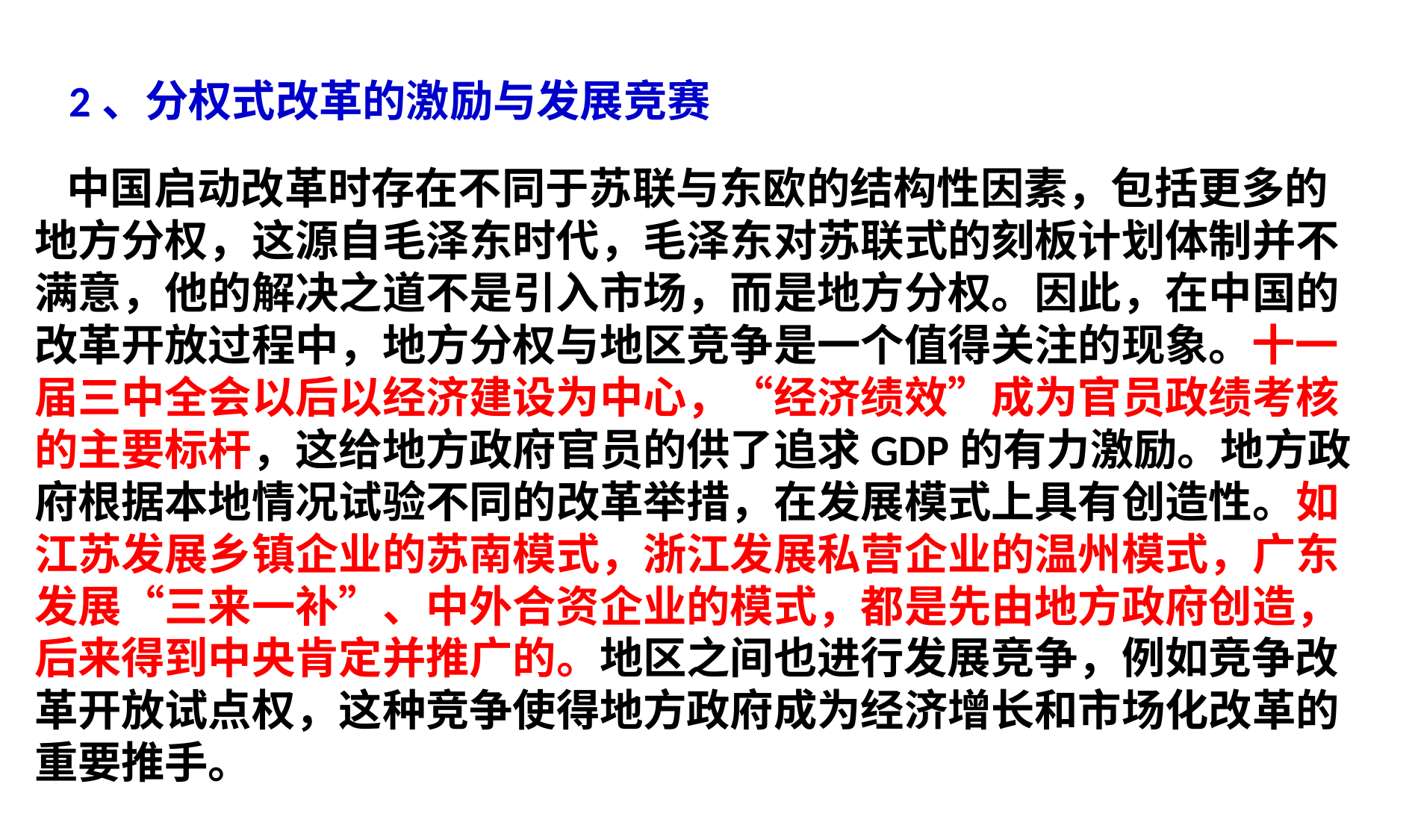

2、分权式改革的激励与发展竞赛
中国启动改革时存在不同于苏联与东欧的结构性因素，包括更多的地方分权，这源自毛泽东时代，毛泽东对苏联式的刻板计划体制并不满意，他的解决之道不是引入市场，而是地方分权。因此，在中国的改革开放过程中，地方分权与地区竞争是一个值得关注的现象。十一届三中全会以后以经济建设为中心，“经济绩效”成为官员政绩考核的主要标杆，这给地方政府官员的供了追求GDP的有力激励。地方政府根据本地情况试验不同的改革举措，在发展模式上具有创造性。如江苏发展乡镇企业的苏南模式，浙江发展私营企业的温州模式，广东发展“三来一补”、中外合资企业的模式，都是先由地方政府创造，后来得到中央肯定并推广的。地区之间也进行发展竞争，例如竞争改革开放试点权，这种竞争使得地方政府成为经济增长和市场化改革的重要推手。